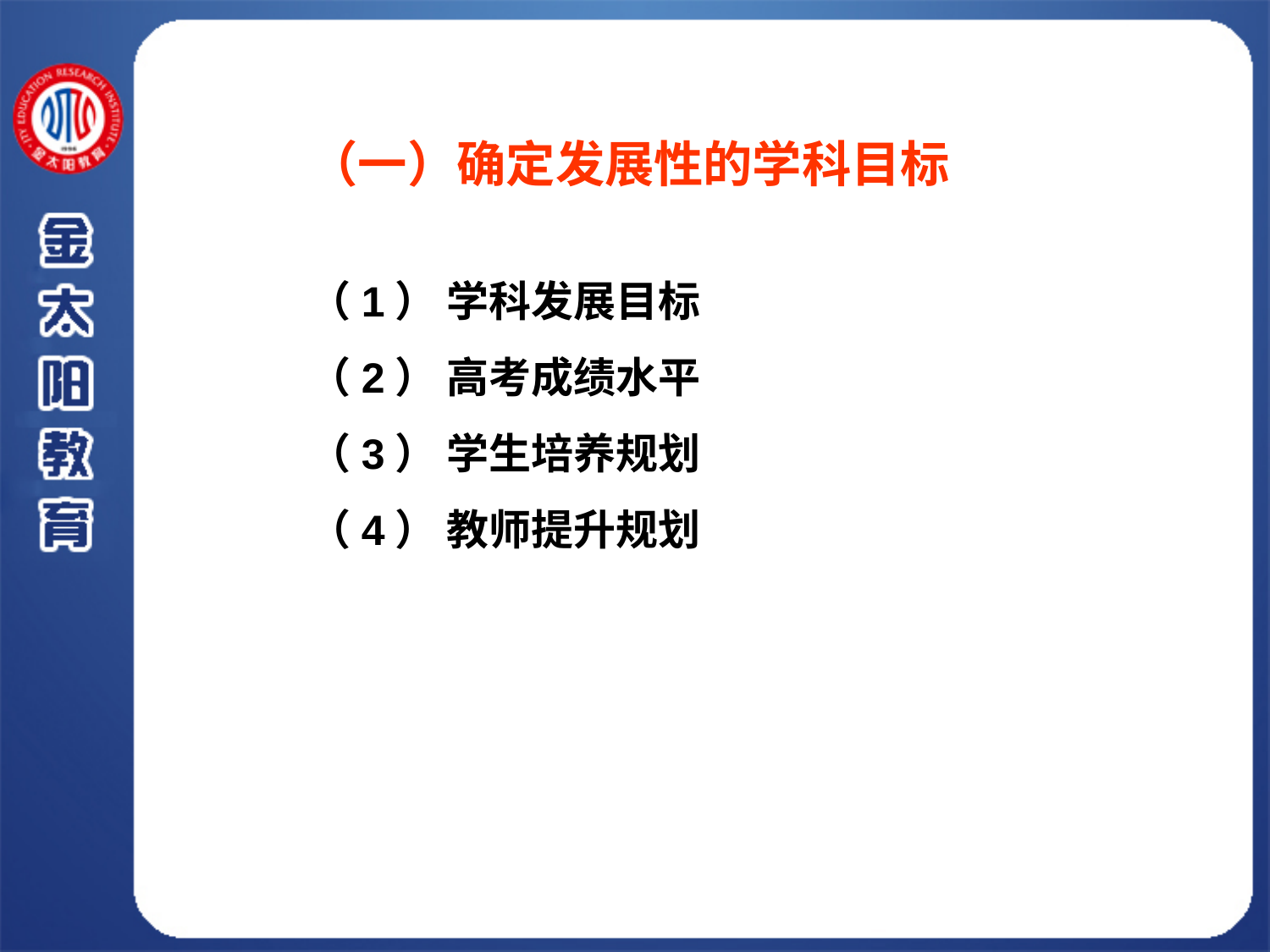

（一）确定发展性的学科目标
（1） 学科发展目标
（2） 高考成绩水平
（3） 学生培养规划
（4） 教师提升规划